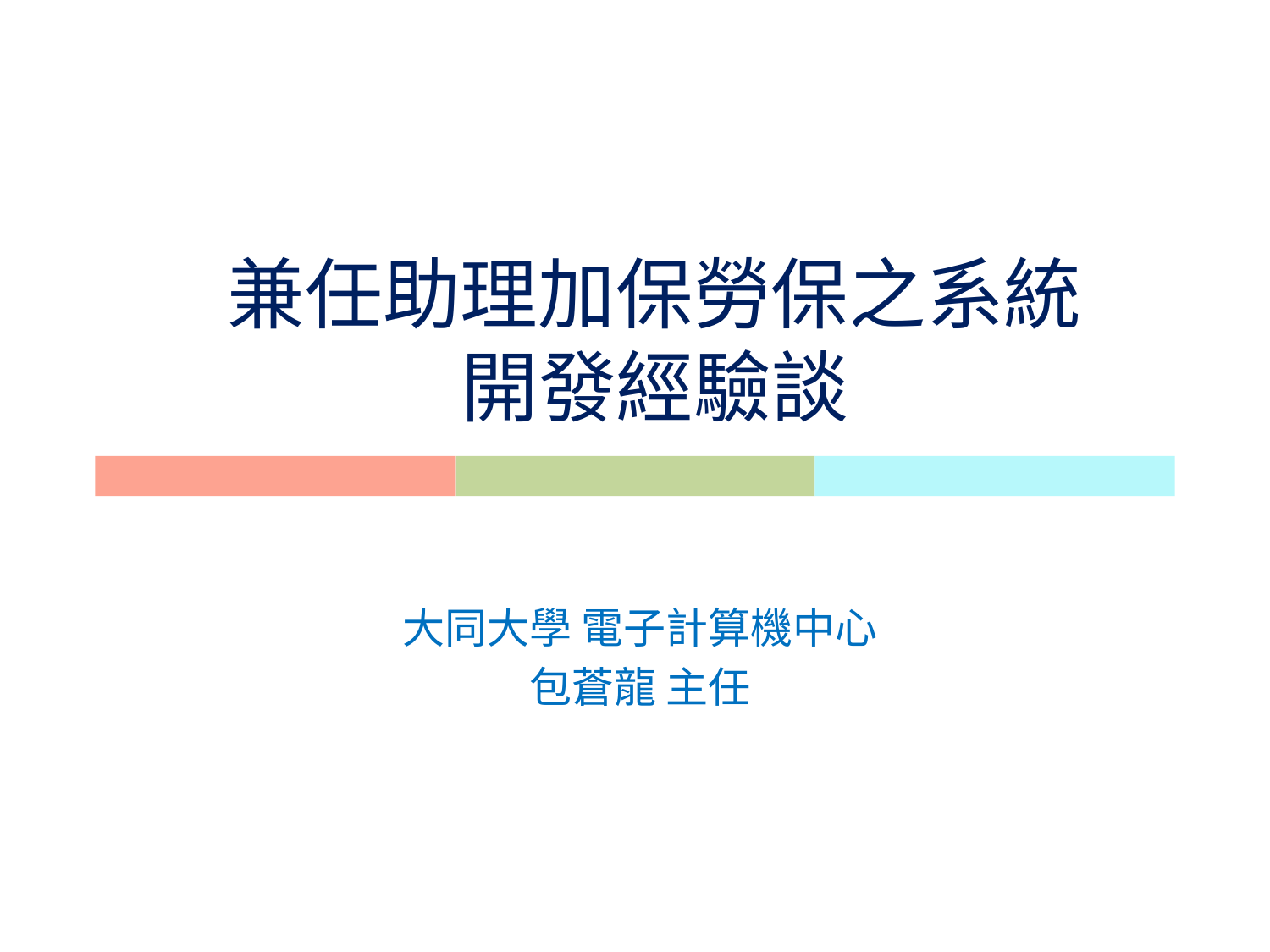

# 兼任助理加保勞保之系統 開發經驗談

大同大學 電子計算機中心
包蒼龍 主任